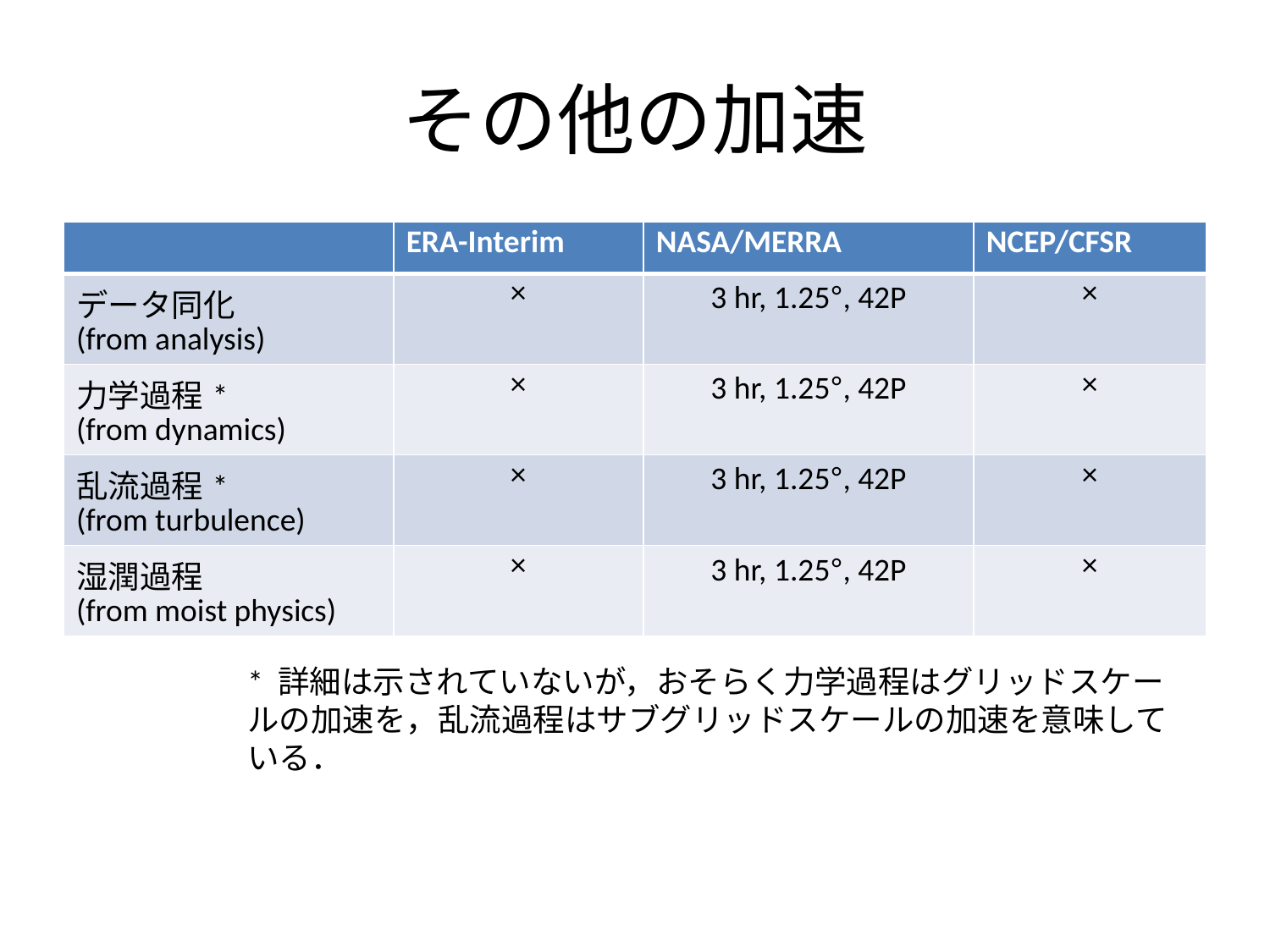

# その他の加速
|  | ERA-Interim | NASA/MERRA | NCEP/CFSR |
| --- | --- | --- | --- |
| データ同化 (from analysis) | × | 3 hr, 1.25°, 42P | × |
| 力学過程\* (from dynamics) | × | 3 hr, 1.25°, 42P | × |
| 乱流過程\* (from turbulence) | × | 3 hr, 1.25°, 42P | × |
| 湿潤過程 (from moist physics) | × | 3 hr, 1.25°, 42P | × |
* 詳細は示されていないが，おそらく力学過程はグリッドスケールの加速を，乱流過程はサブグリッドスケールの加速を意味している．